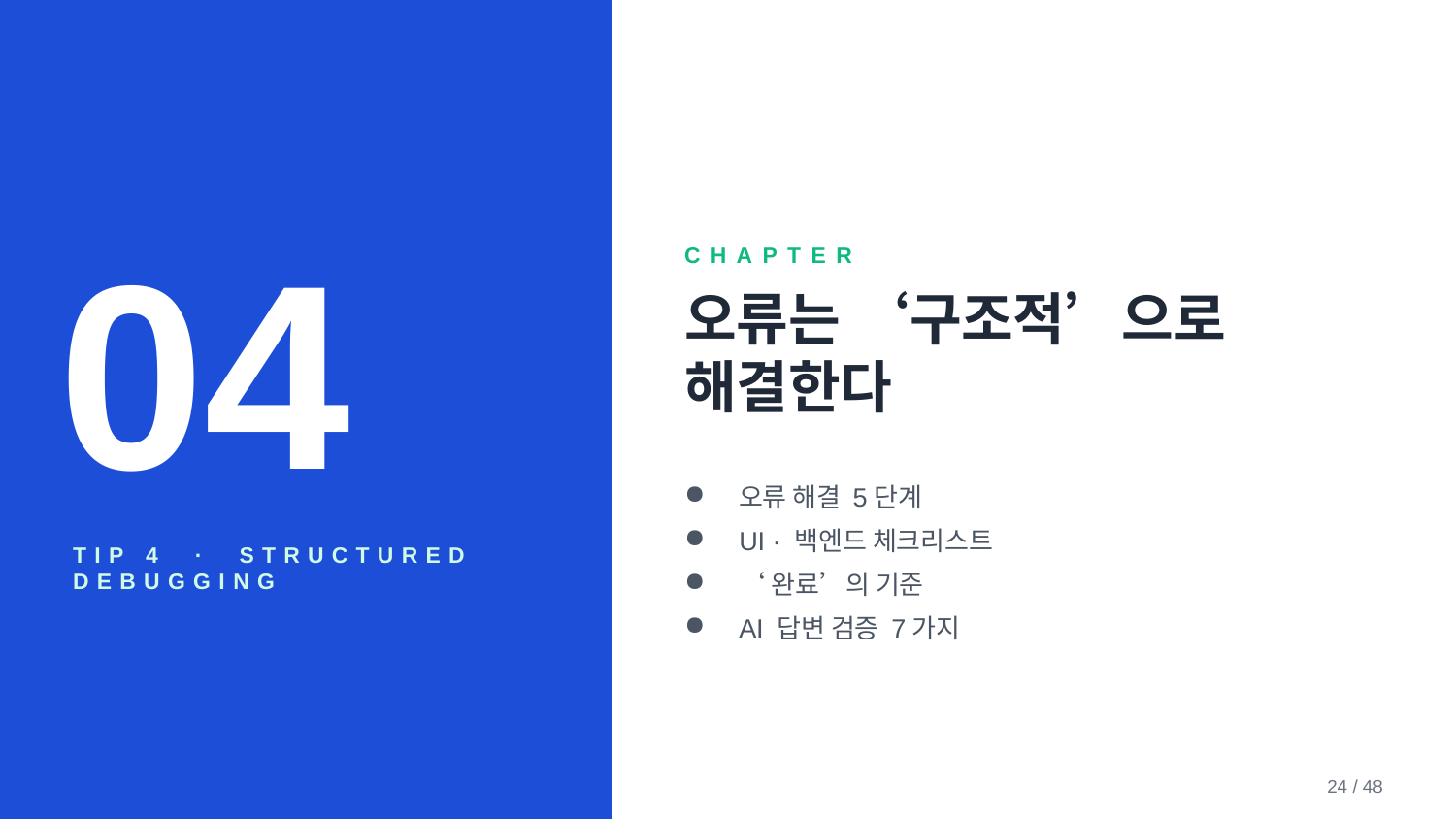

04
CHAPTER
오류는 ‘구조적’으로 해결한다
오류 해결 5단계
UI · 백엔드 체크리스트
‘완료’의 기준
AI 답변 검증 7가지
TIP 4  ·  STRUCTURED DEBUGGING
24 / 48